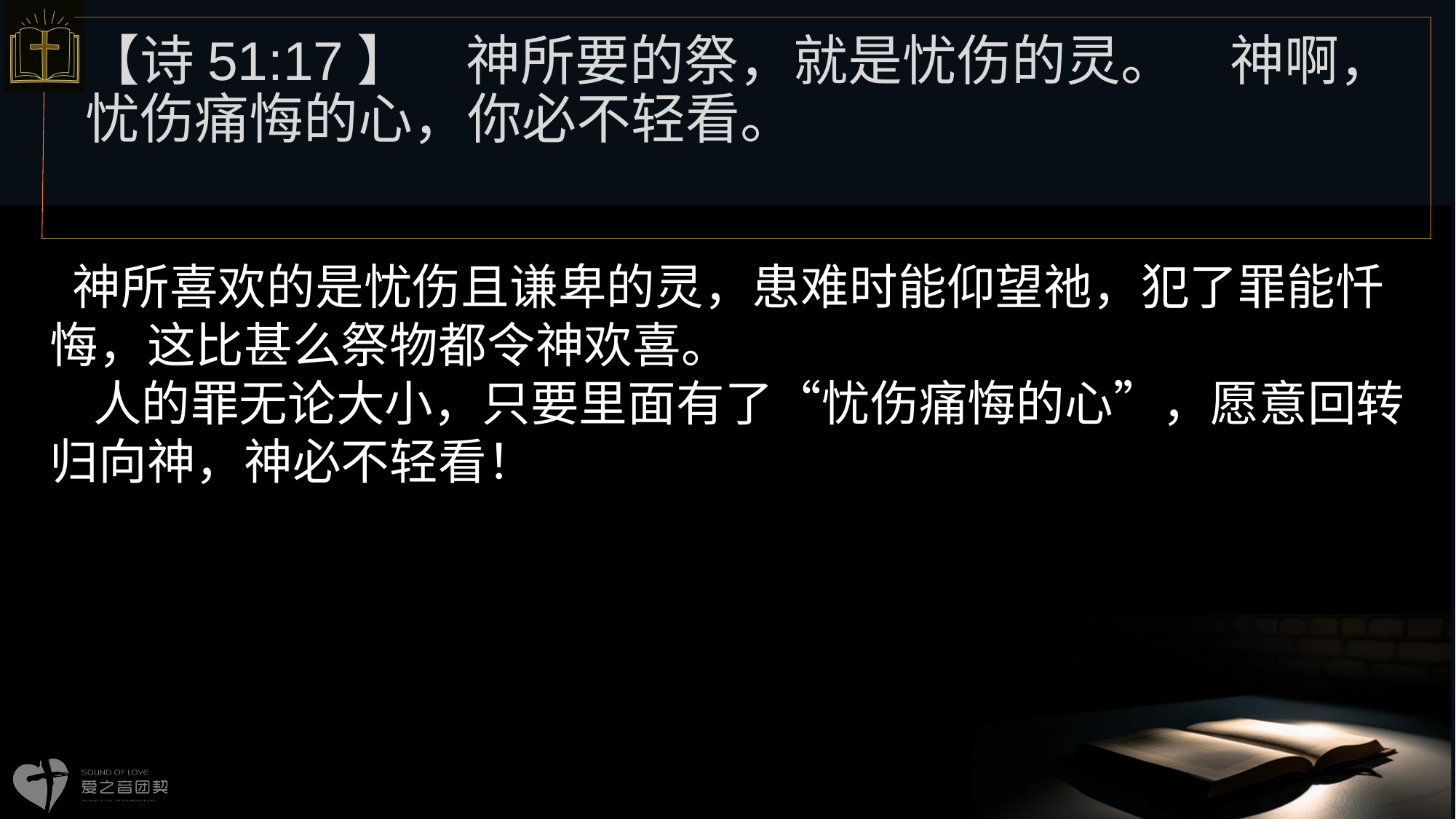

【诗51:17】　神所要的祭，就是忧伤的灵。　神啊，忧伤痛悔的心，你必不轻看。
# 神所喜欢的是忧伤且谦卑的灵，患难时能仰望祂，犯了罪能忏悔，这比甚么祭物都令神欢喜。 人的罪无论大小，只要里面有了“忧伤痛悔的心”，愿意回转归向神，神必不轻看！